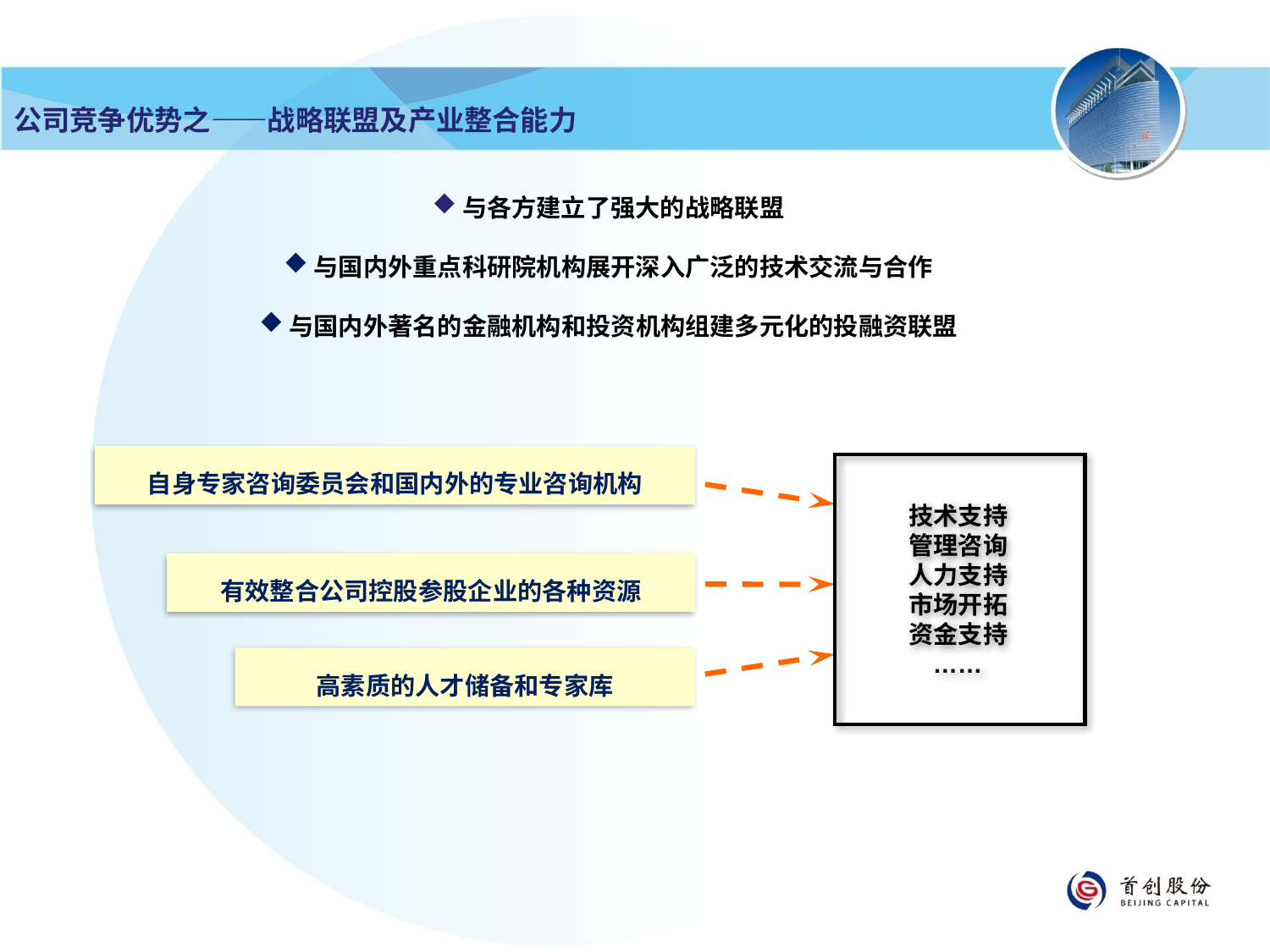

公司竞争优势之——战略联盟及产业整合能力
与各方建立了强大的战略联盟

与国内外重点科研院机构展开深入广泛的技术交流与合作

与国内外著名的金融机构和投资机构组建多元化的投融资联盟

自身专家咨询委员会和国内外的专业咨询机构
有效整合公司控股参股企业的各种资源
高素质的人才储备和专家库
技术支持
管理咨询
人力支持
市场开拓
资金支持
……